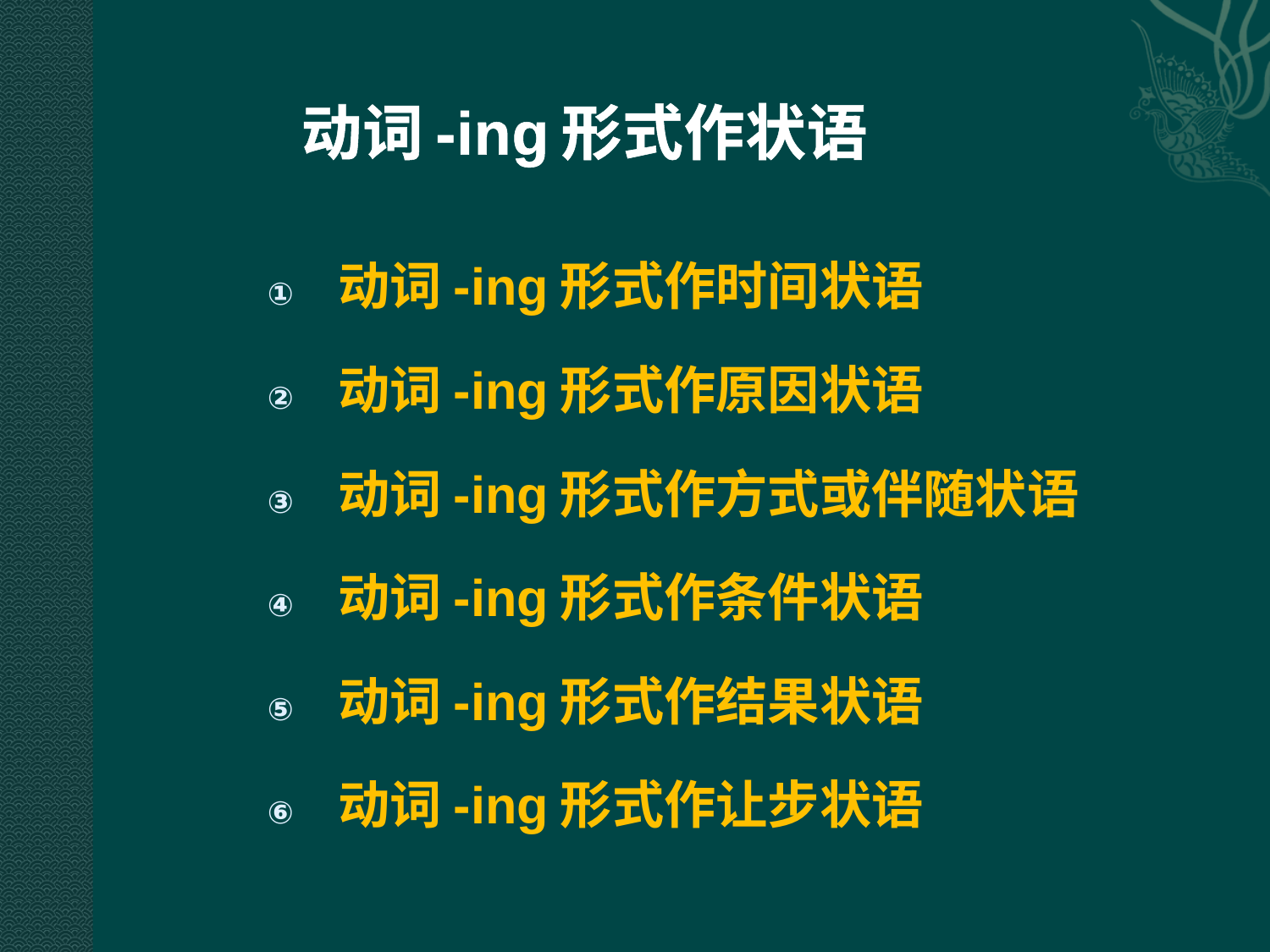

# 动词-ing形式作状语
动词-ing形式作时间状语
动词-ing形式作原因状语
动词-ing形式作方式或伴随状语
动词-ing形式作条件状语
动词-ing形式作结果状语
动词-ing形式作让步状语